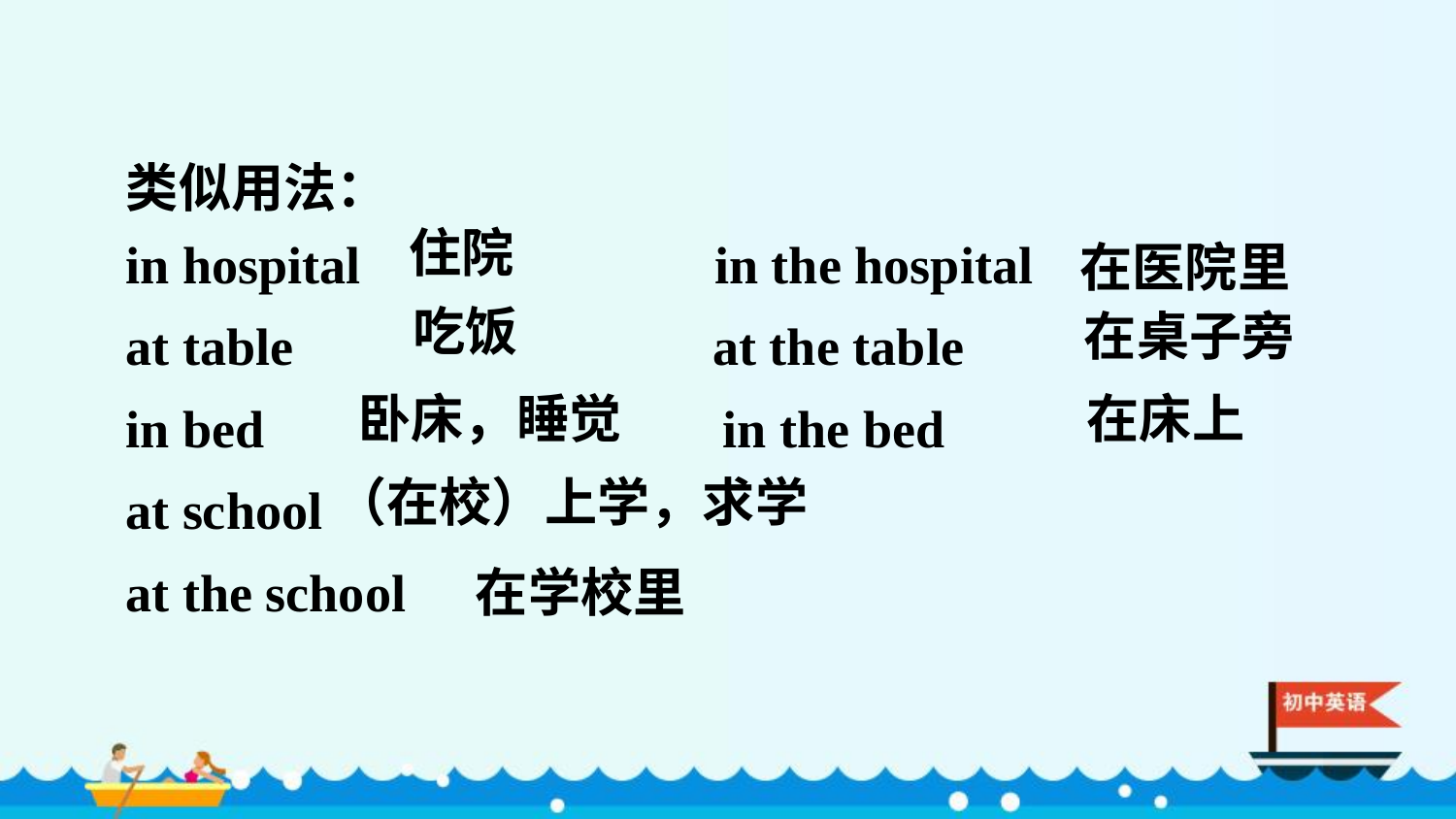

类似用法：
in hospital                           in the hospital
at table                                at the table
in bed                                   in the bed
at school
at the school
在医院里
住院
吃饭
在桌子旁
卧床，睡觉
在床上
（在校）上学，求学
在学校里